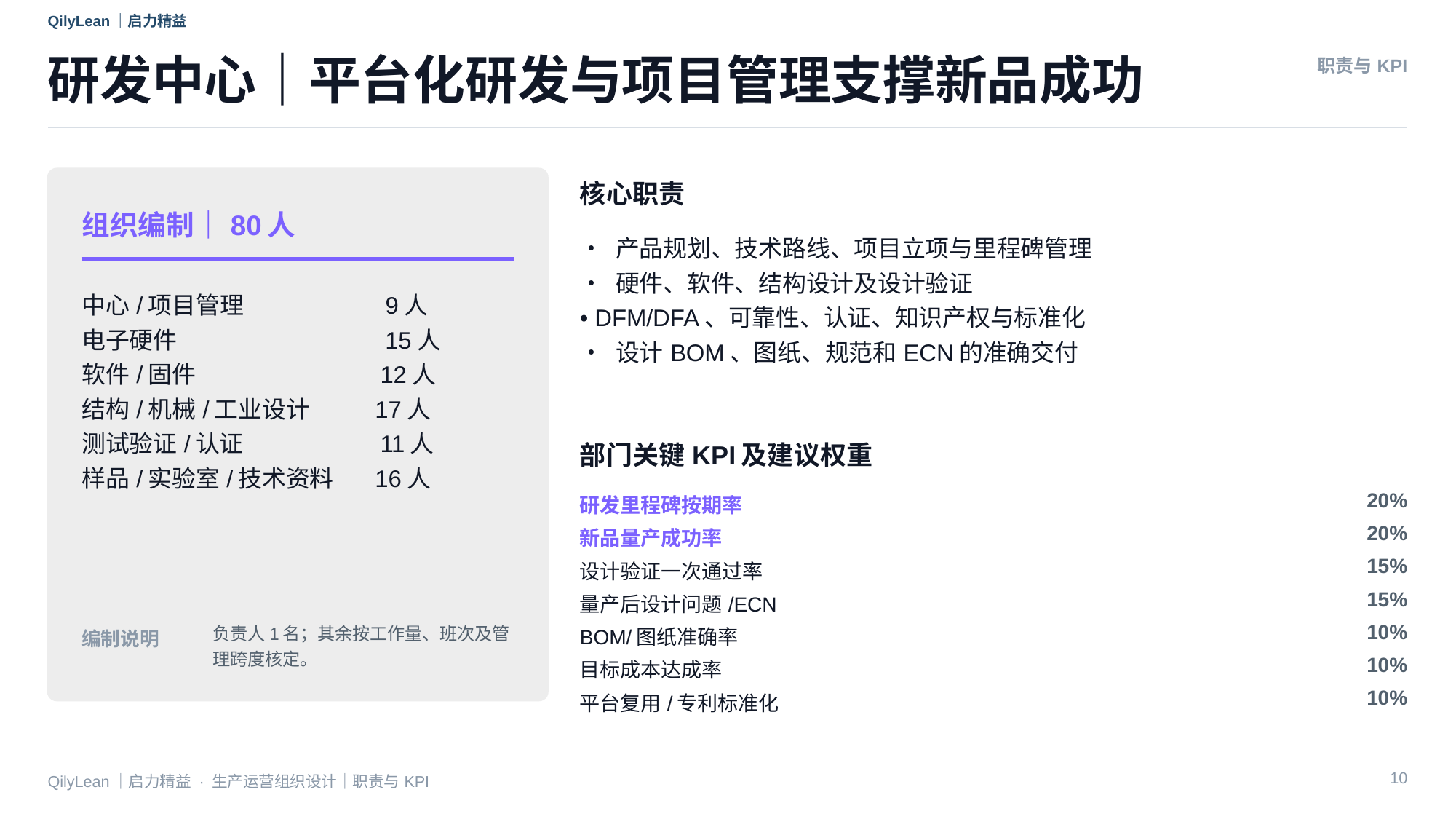

QilyLean｜启力精益
研发中心｜平台化研发与项目管理支撑新品成功
职责与KPI

核心职责
组织编制｜80人
• 产品规划、技术路线、项目立项与里程碑管理
• 硬件、软件、结构设计及设计验证
• DFM/DFA、可靠性、认证、知识产权与标准化
• 设计BOM、图纸、规范和ECN的准确交付
中心/项目管理　　　　　   9人
电子硬件　　　　　　　　  15人
软件/固件　　　　　　　  12人
结构/机械/工业设计　　  17人
测试验证/认证　　　　　  11人
样品/实验室/技术资料　  16人
部门关键KPI及建议权重
研发里程碑按期率
20%
新品量产成功率
20%
设计验证一次通过率
15%
量产后设计问题/ECN
15%
负责人1名；其余按工作量、班次及管理跨度核定。
BOM/图纸准确率
10%
编制说明
目标成本达成率
10%
平台复用/专利标准化
10%
QilyLean｜启力精益 · 生产运营组织设计｜职责与KPI
10